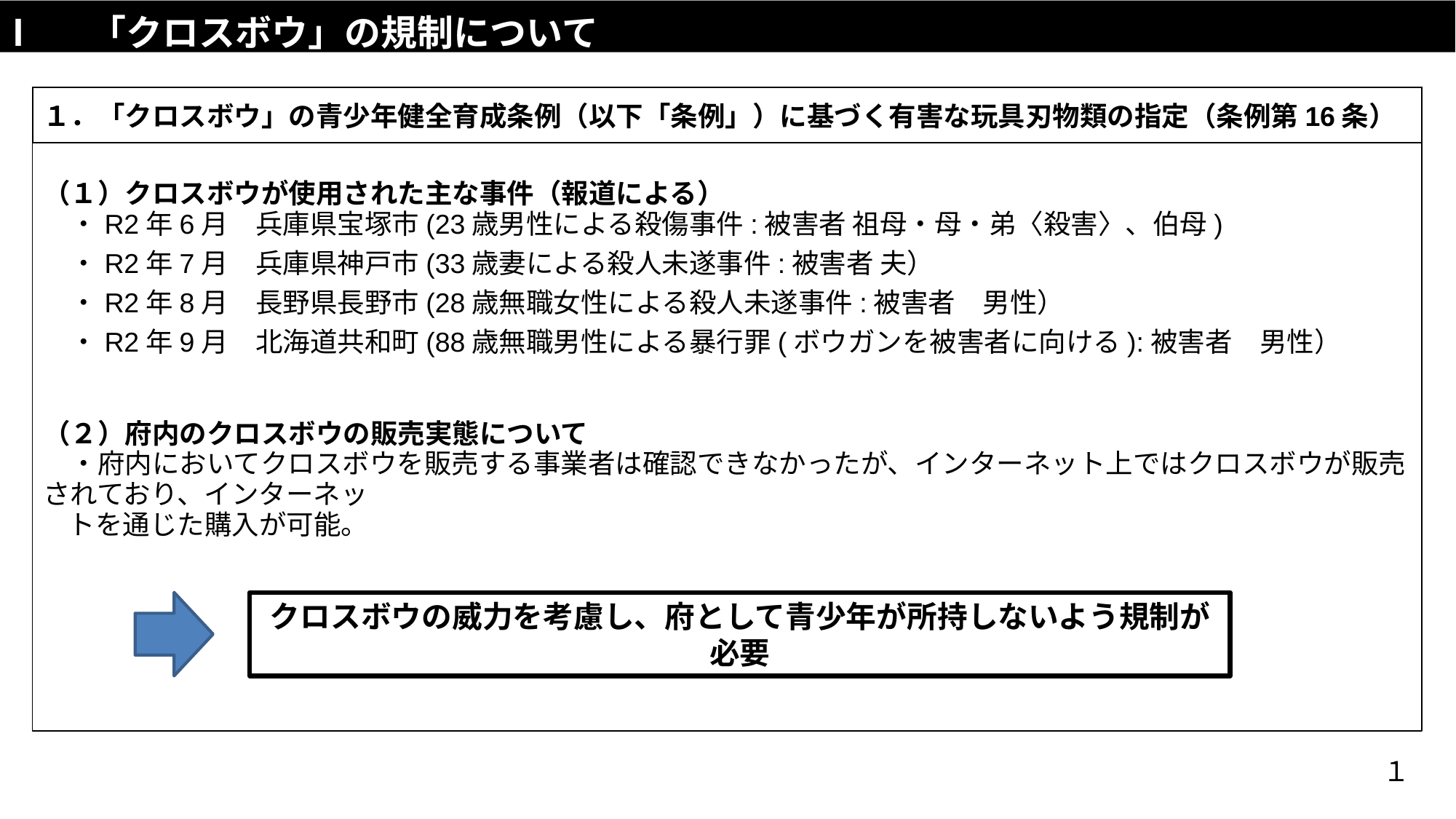

Ⅰ　 「クロスボウ」の規制について
１．「クロスボウ」の青少年健全育成条例（以下「条例」）に基づく有害な玩具刃物類の指定（条例第16条）

（１）クロスボウが使用された主な事件（報道による）
　・R2年6月　兵庫県宝塚市(23歳男性による殺傷事件:被害者 祖母・母・弟〈殺害〉、伯母)
　・R2年7月　兵庫県神戸市(33歳妻による殺人未遂事件:被害者 夫）
　・R2年8月　長野県長野市(28歳無職女性による殺人未遂事件:被害者　男性）
　・R2年9月　北海道共和町(88歳無職男性による暴行罪(ボウガンを被害者に向ける):被害者　男性）

（２）府内のクロスボウの販売実態について
　・府内においてクロスボウを販売する事業者は確認できなかったが、インターネット上ではクロスボウが販売されており、インターネッ
   トを通じた購入が可能。

クロスボウの威力を考慮し、府として青少年が所持しないよう規制が必要
１